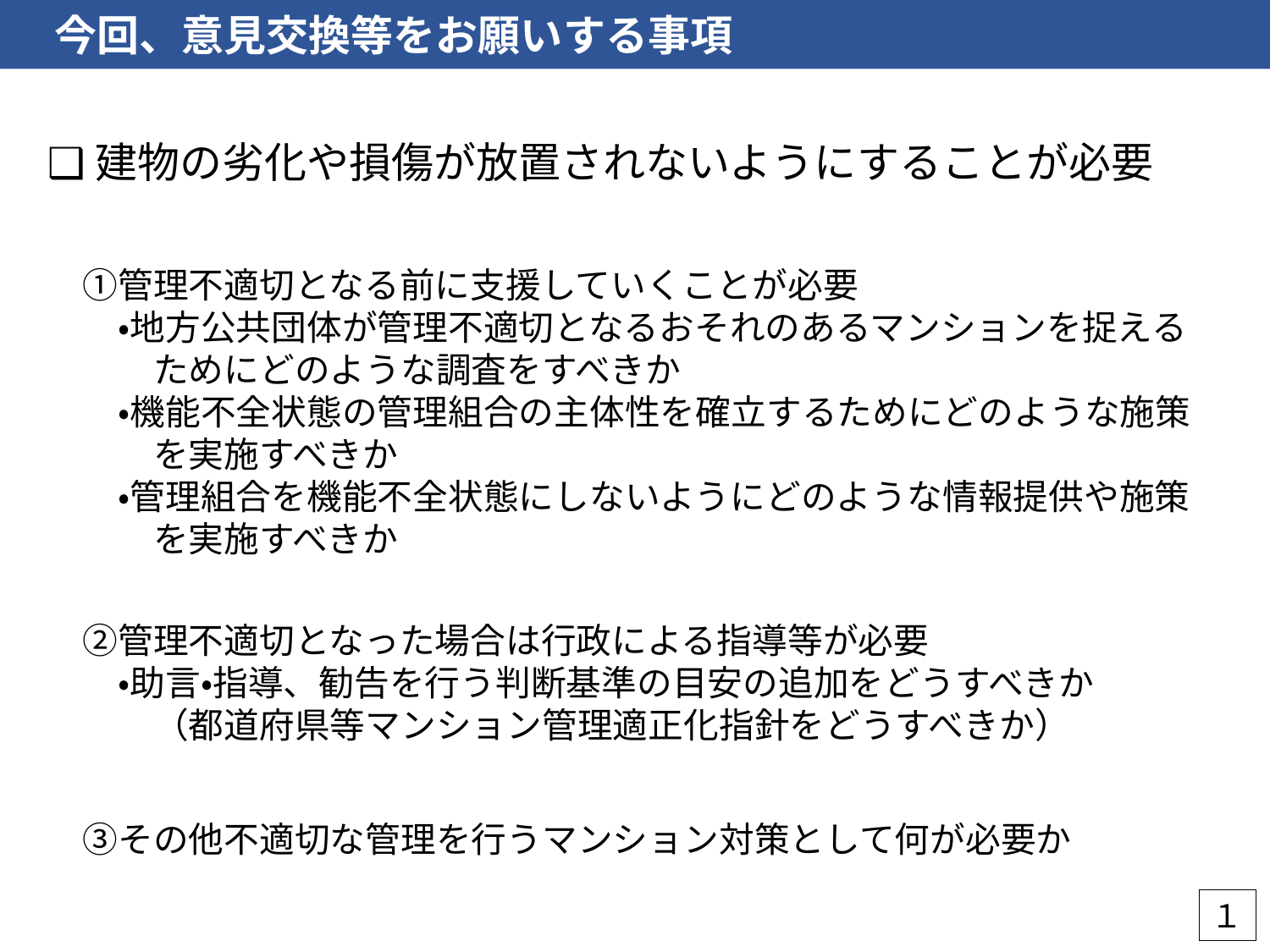

今回、意見交換等をお願いする事項

❑建物の劣化や損傷が放置されないようにすることが必要

　①管理不適切となる前に支援していくことが必要
　　・地方公共団体が管理不適切となるおそれのあるマンションを捉える
　　　ためにどのような調査をすべきか
　　・機能不全状態の管理組合の主体性を確立するためにどのような施策
　　　を実施すべきか
　　・管理組合を機能不全状態にしないようにどのような情報提供や施策
　　　を実施すべきか

　②管理不適切となった場合は行政による指導等が必要
　　・助言・指導、勧告を行う判断基準の目安の追加をどうすべきか
　　　（都道府県等マンション管理適正化指針をどうすべきか）

　③その他不適切な管理を行うマンション対策として何が必要か

１